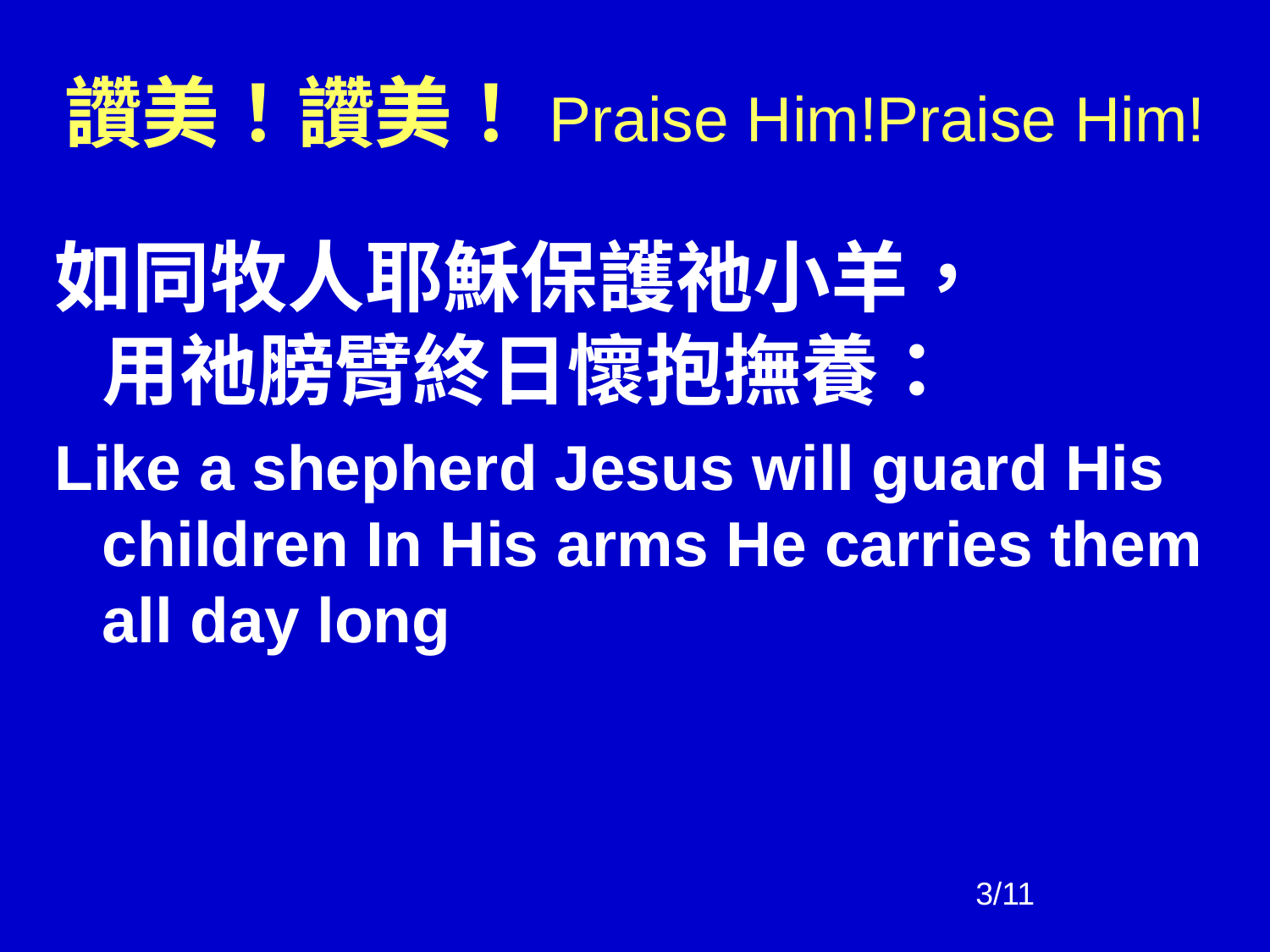

# 讚美！讚美！Praise Him!Praise Him!
如同牧人耶穌保護祂小羊，
用祂膀臂終日懷抱撫養：
Like a shepherd Jesus will guard His children In His arms He carries them all day long

3/11